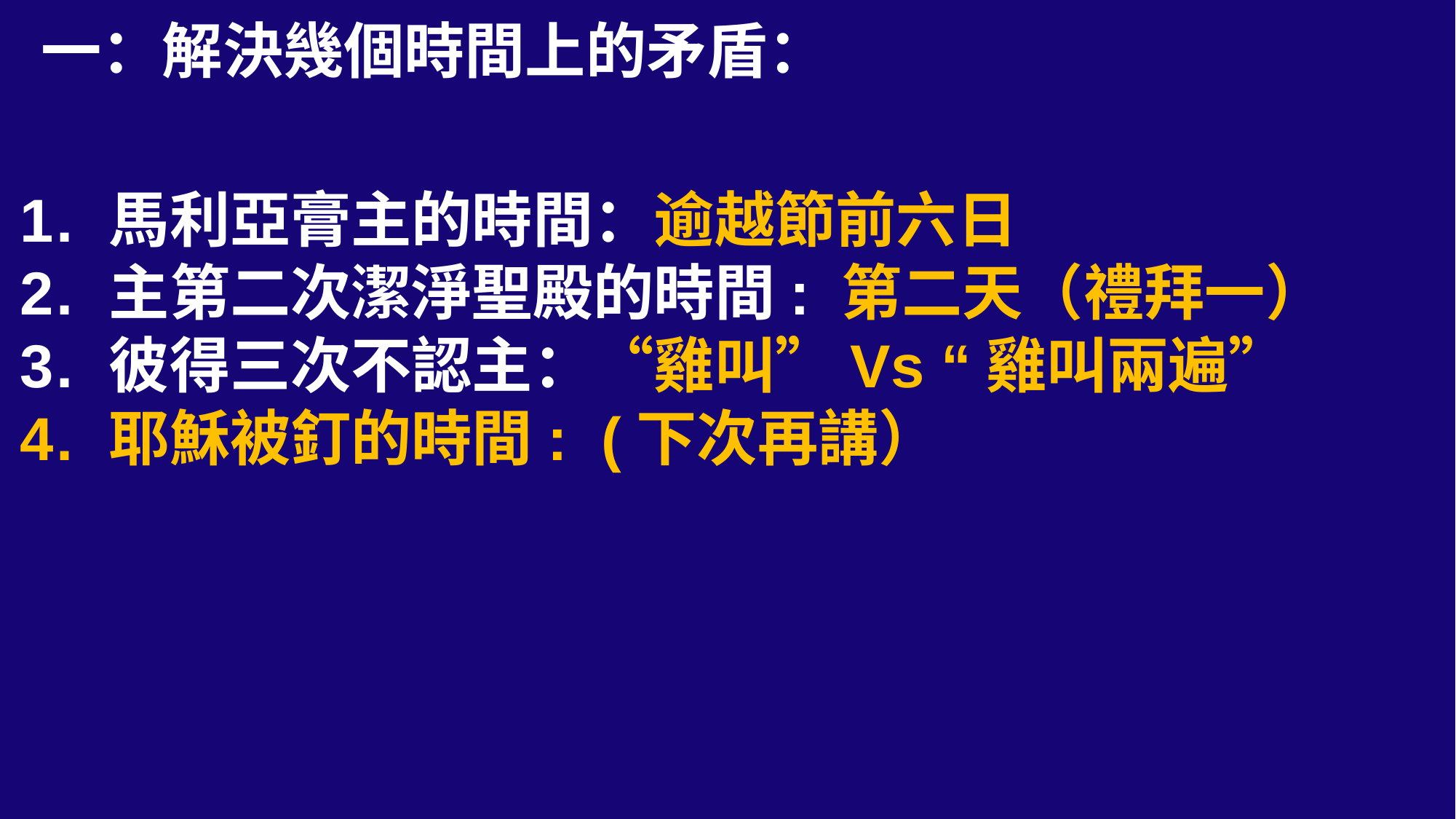

一：解決幾個時間上的矛盾：
馬利亞膏主的時間：逾越節前六日
主第二次潔淨聖殿的時間: 第二天（禮拜一）
彼得三次不認主：“雞叫”Vs “雞叫兩遍”
耶穌被釘的時間:  (下次再講）